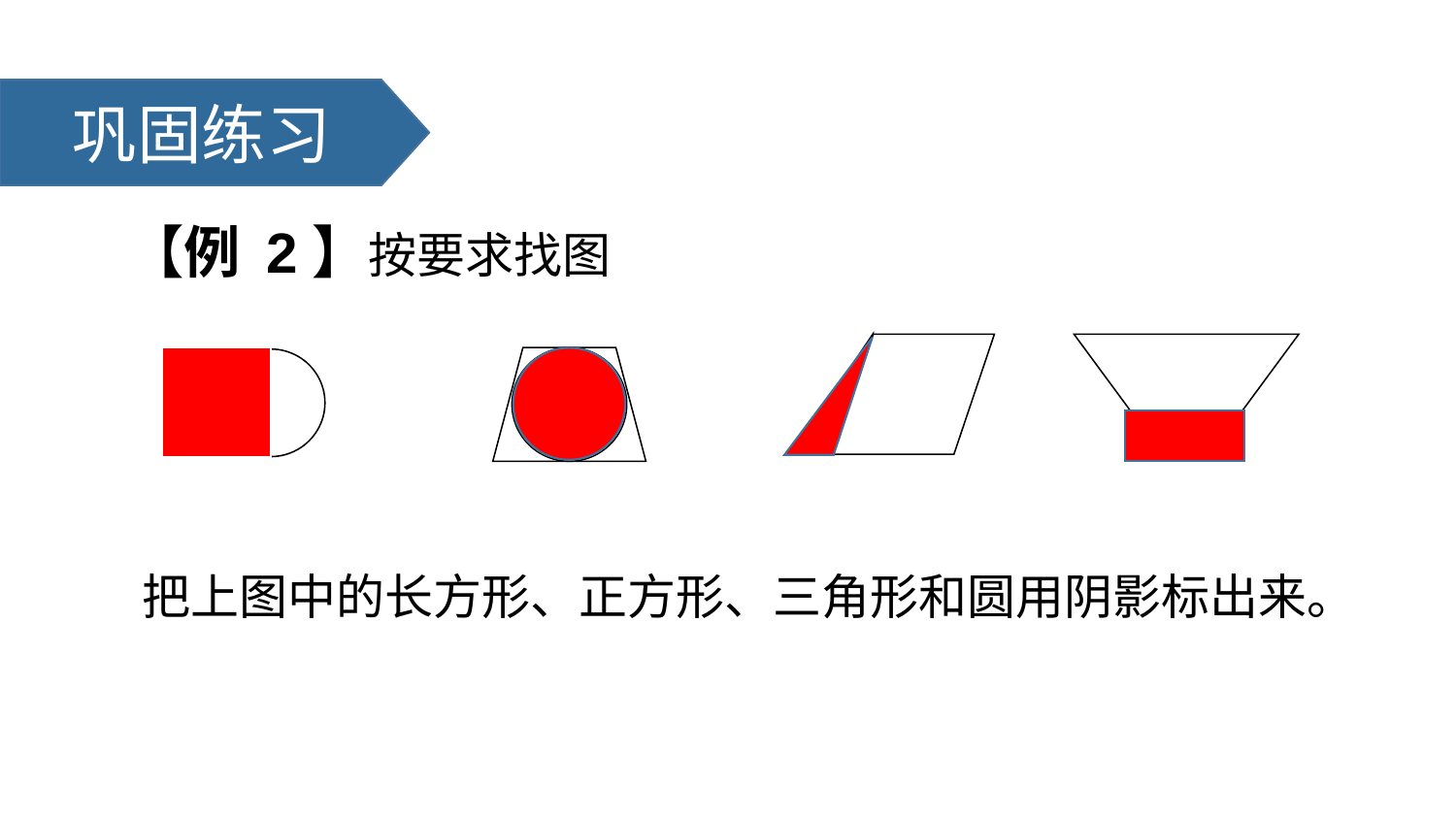

巩固练习
【例 2】按要求找图

把上图中的长方形、正方形、三角形和圆用阴影标出来。